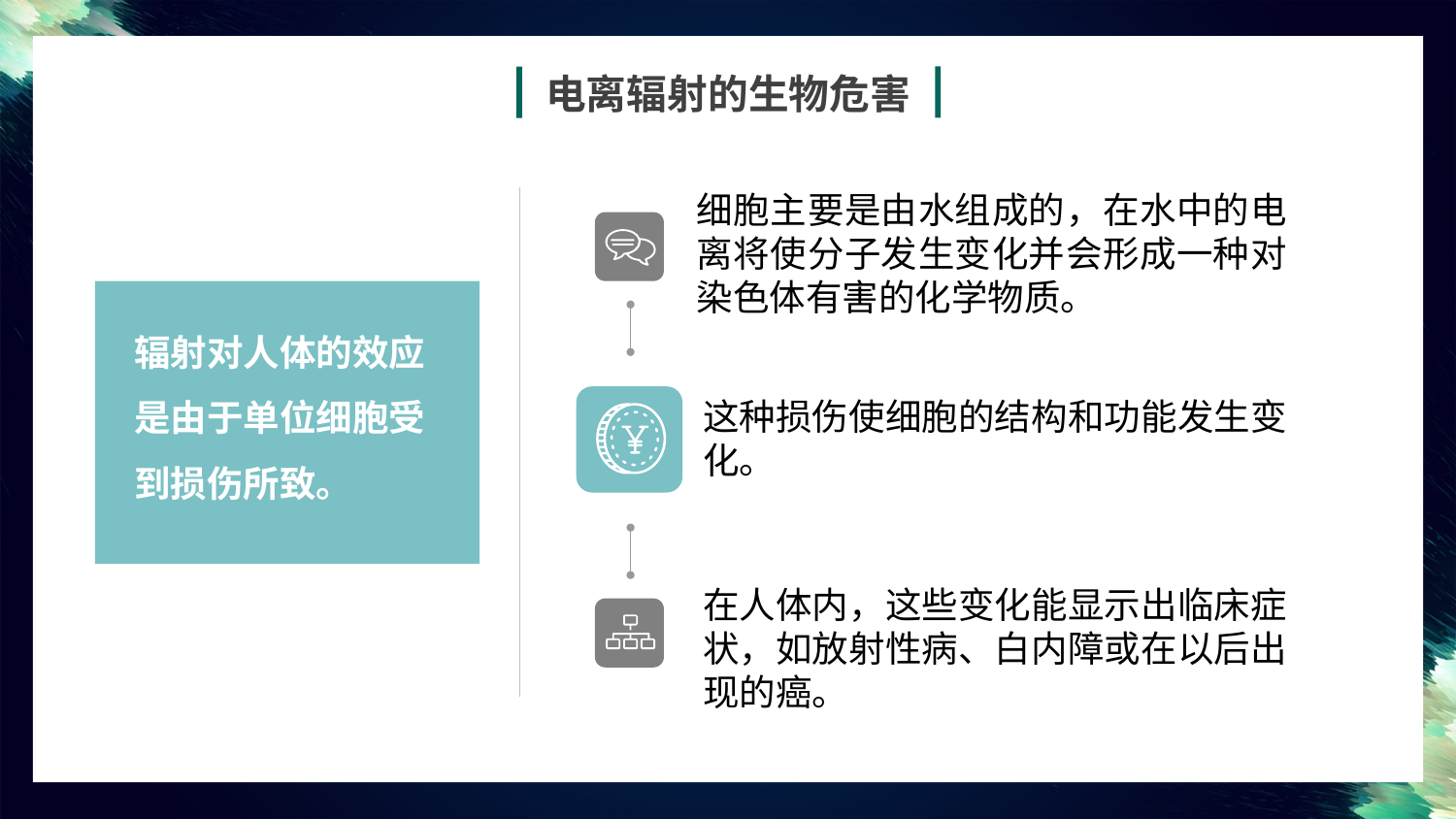

电离辐射的生物危害

细胞主要是由水组成的，在水中的电离将使分子发生变化并会形成一种对染色体有害的化学物质。

辐射对人体的效应是由于单位细胞受到损伤所致。
这种损伤使细胞的结构和功能发生变化。
在人体内，这些变化能显示出临床症状，如放射性病、白内障或在以后出现的癌。